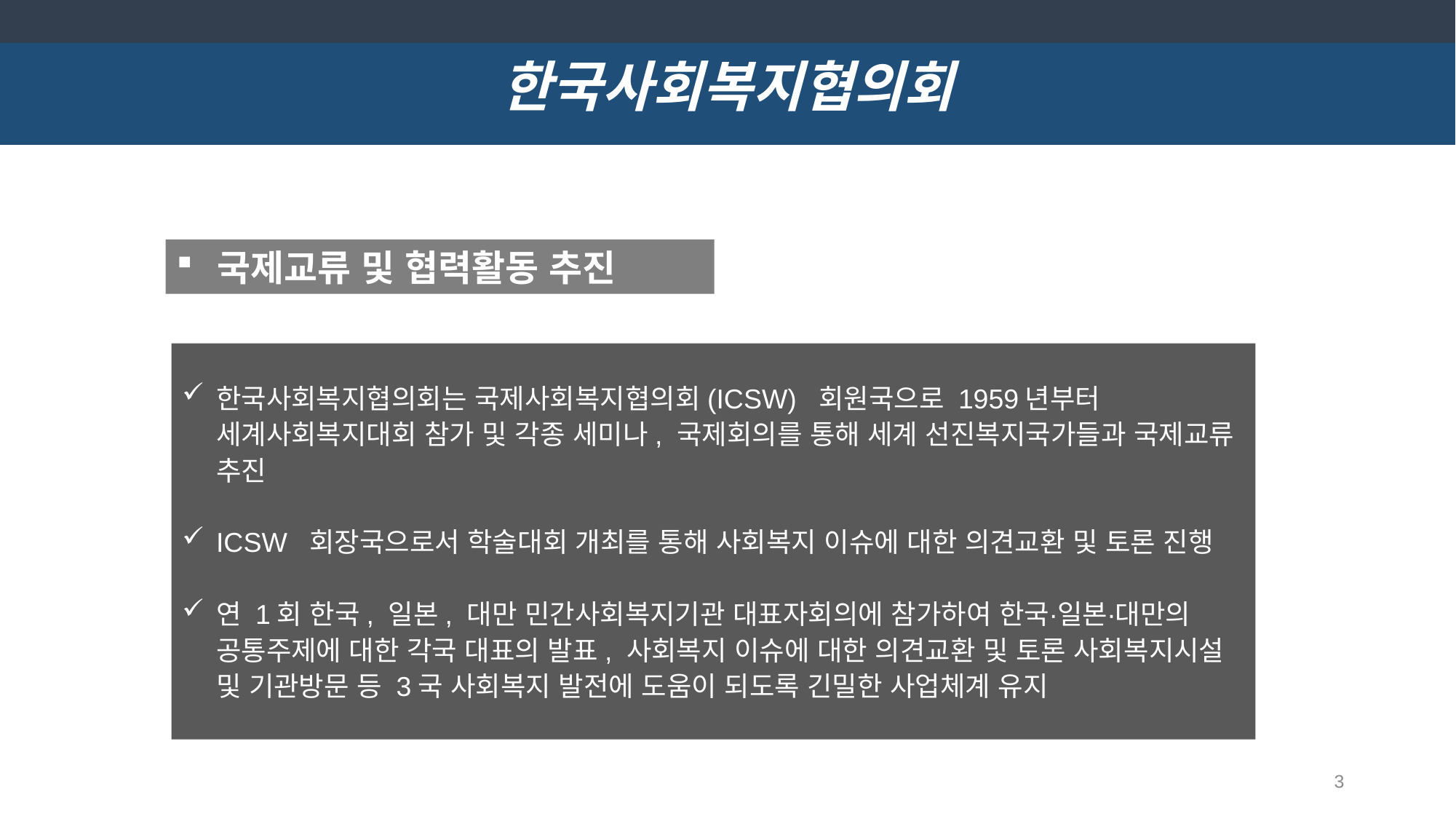

한국사회복지협의회

국제교류 및 협력활동 추진

한국사회복지협의회는 국제사회복지협의회(ICSW)  회원국으로 1959년부터 세계사회복지대회 참가 및 각종 세미나, 국제회의를 통해 세계 선진복지국가들과 국제교류 추진

ICSW  회장국으로서 학술대회 개최를 통해 사회복지 이슈에 대한 의견교환 및 토론 진행

연 1회 한국, 일본, 대만 민간사회복지기관 대표자회의에 참가하여 한국∙일본∙대만의 공통주제에 대한 각국 대표의 발표, 사회복지 이슈에 대한 의견교환 및 토론 사회복지시설 및 기관방문 등 3국 사회복지 발전에 도움이 되도록 긴밀한 사업체계 유지

3